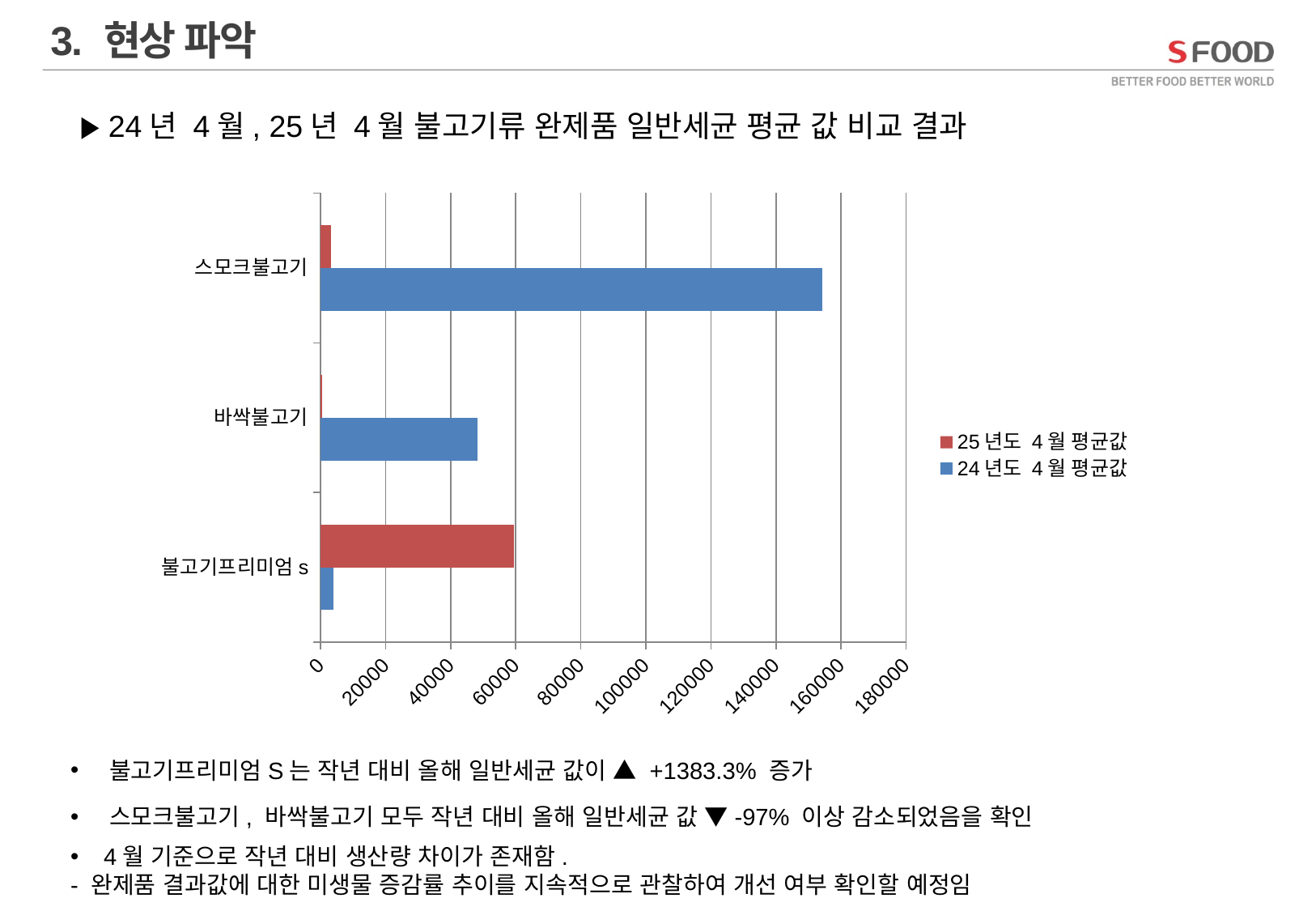

3. 현상 파악
▶ 24년 4월, 25년 4월 불고기류 완제품 일반세균 평균 값 비교 결과

### Chart

| Category | 24년도 4월 평균값 | 25년도 4월 평균값 |
|---|---|---|
| 불고기프리미엄s | 4000.0 | 59333.0 |
| 바싹불고기 | 48285.0 | 403.0 |
| 스모크불고기 | 154341.0 | 3142.0 |
 불고기프리미엄S는 작년 대비 올해 일반세균 값이 ▲ +1383.3% 증가
 스모크불고기, 바싹불고기 모두 작년 대비 올해 일반세균 값 ▼-97% 이상 감소되었음을 확인
 4월 기준으로 작년 대비 생산량 차이가 존재함.
- 완제품 결과값에 대한 미생물 증감률 추이를 지속적으로 관찰하여 개선 여부 확인할 예정임